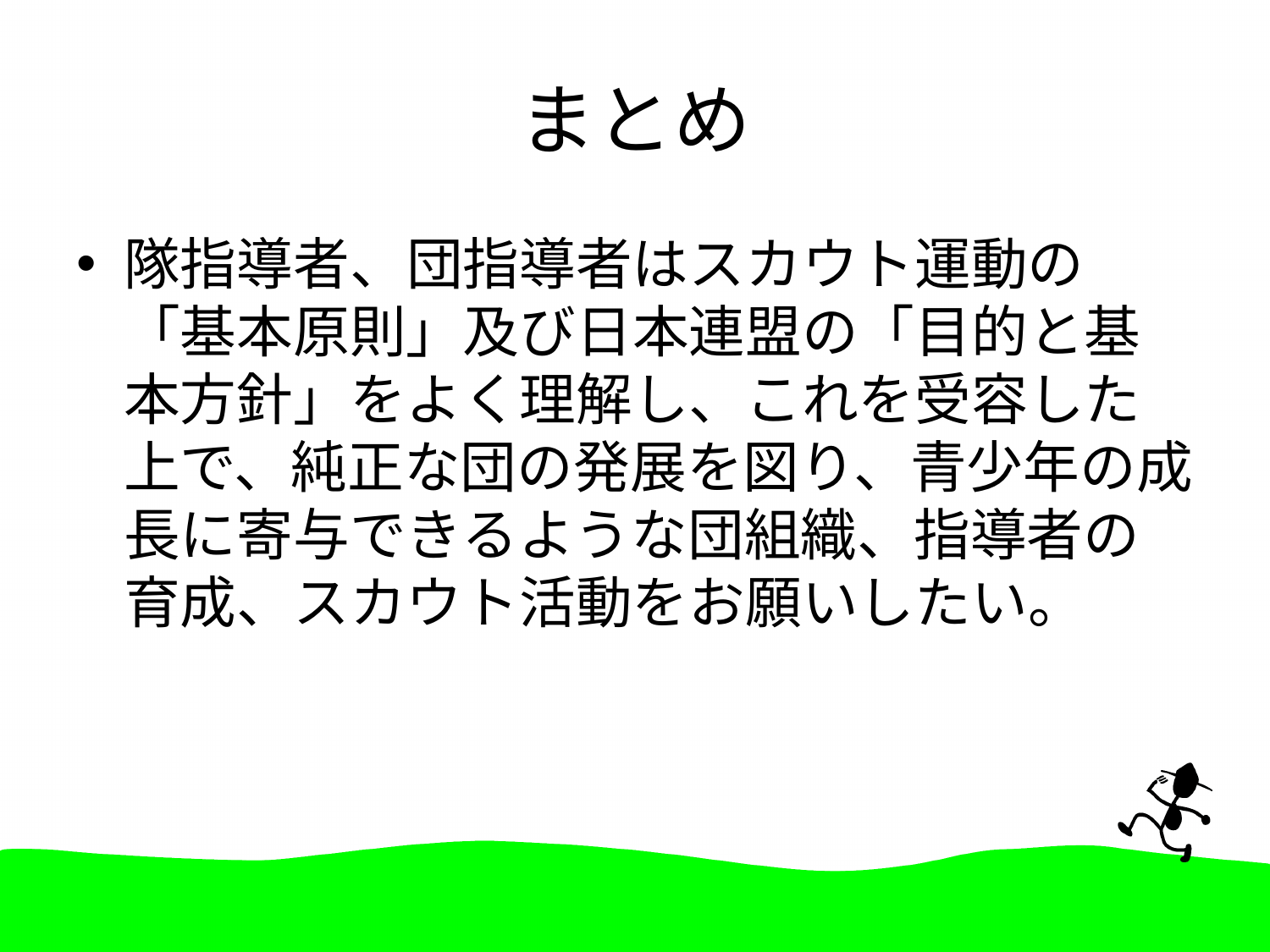

# まとめ
隊指導者、団指導者はスカウト運動の「基本原則」及び日本連盟の「目的と基本方針」をよく理解し、これを受容した上で、純正な団の発展を図り、青少年の成長に寄与できるような団組織、指導者の育成、スカウト活動をお願いしたい。